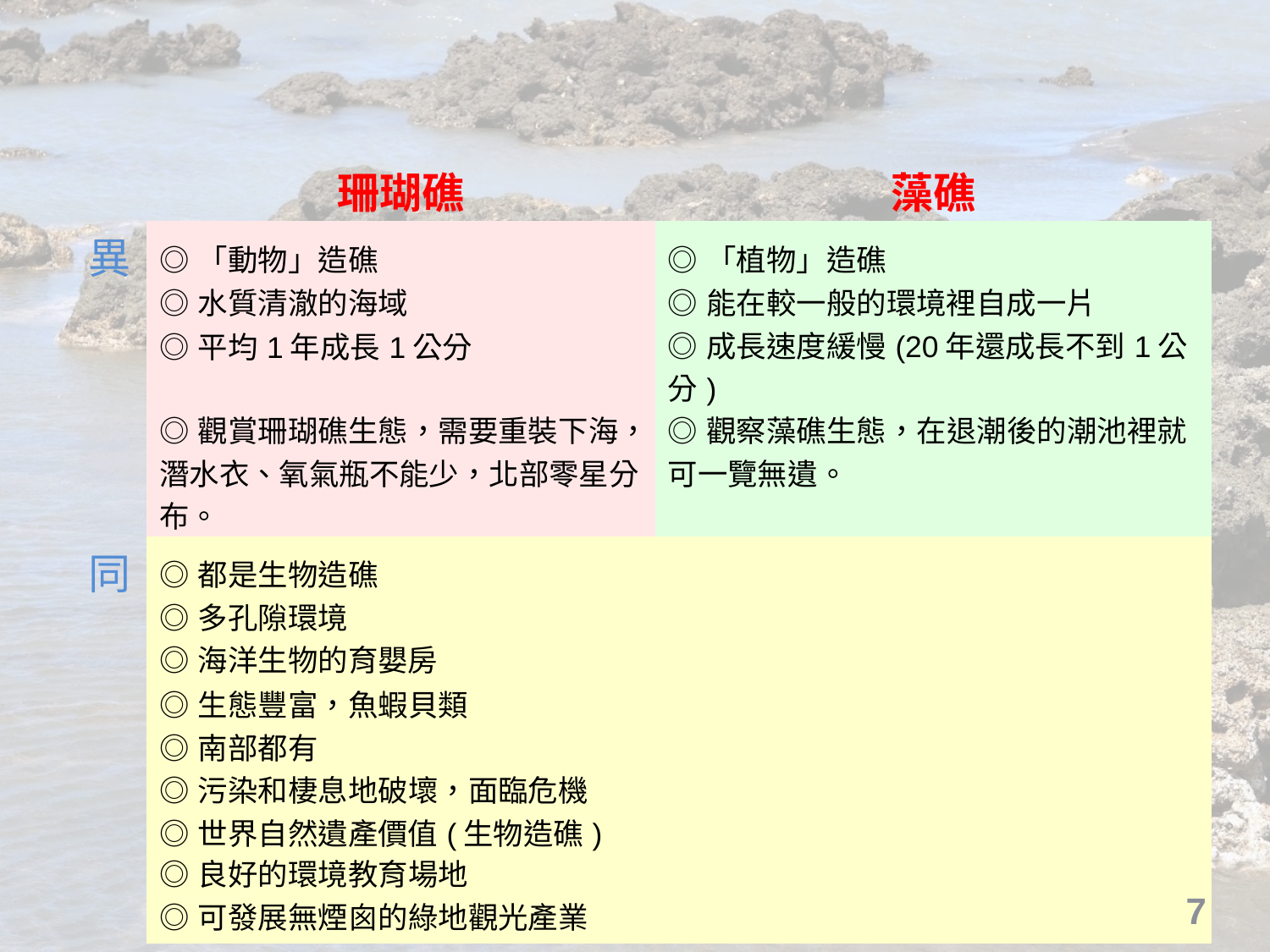

|  | 珊瑚礁 | 藻礁 |
| --- | --- | --- |
| 異 | ◎「動物」造礁 ◎水質清澈的海域 | ◎「植物」造礁 ◎能在較一般的環境裡自成一片 |
|  | ◎平均1年成長1公分 | ◎成長速度緩慢(20年還成長不到1公分) |
|  | ◎觀賞珊瑚礁生態，需要重裝下海，潛水衣、氧氣瓶不能少，北部零星分布。 | ◎觀察藻礁生態，在退潮後的潮池裡就可一覽無遺。 |
| 同 | ◎都是生物造礁 |  |
|  | ◎多孔隙環境 |  |
|  |  |  |
|  | ◎海洋生物的育嬰房 |  |
|  | ◎生態豐富，魚蝦貝類 |  |
|  | ◎南部都有 |  |
|  |  |  |
|  | ◎污染和棲息地破壞，面臨危機 |  |
|  |  |  |
|  | ◎世界自然遺產價值(生物造礁) |  |
|  | ◎良好的環境教育場地 |  |
|  | ◎可發展無煙囪的綠地觀光產業 |  |
|  |  |  |
7